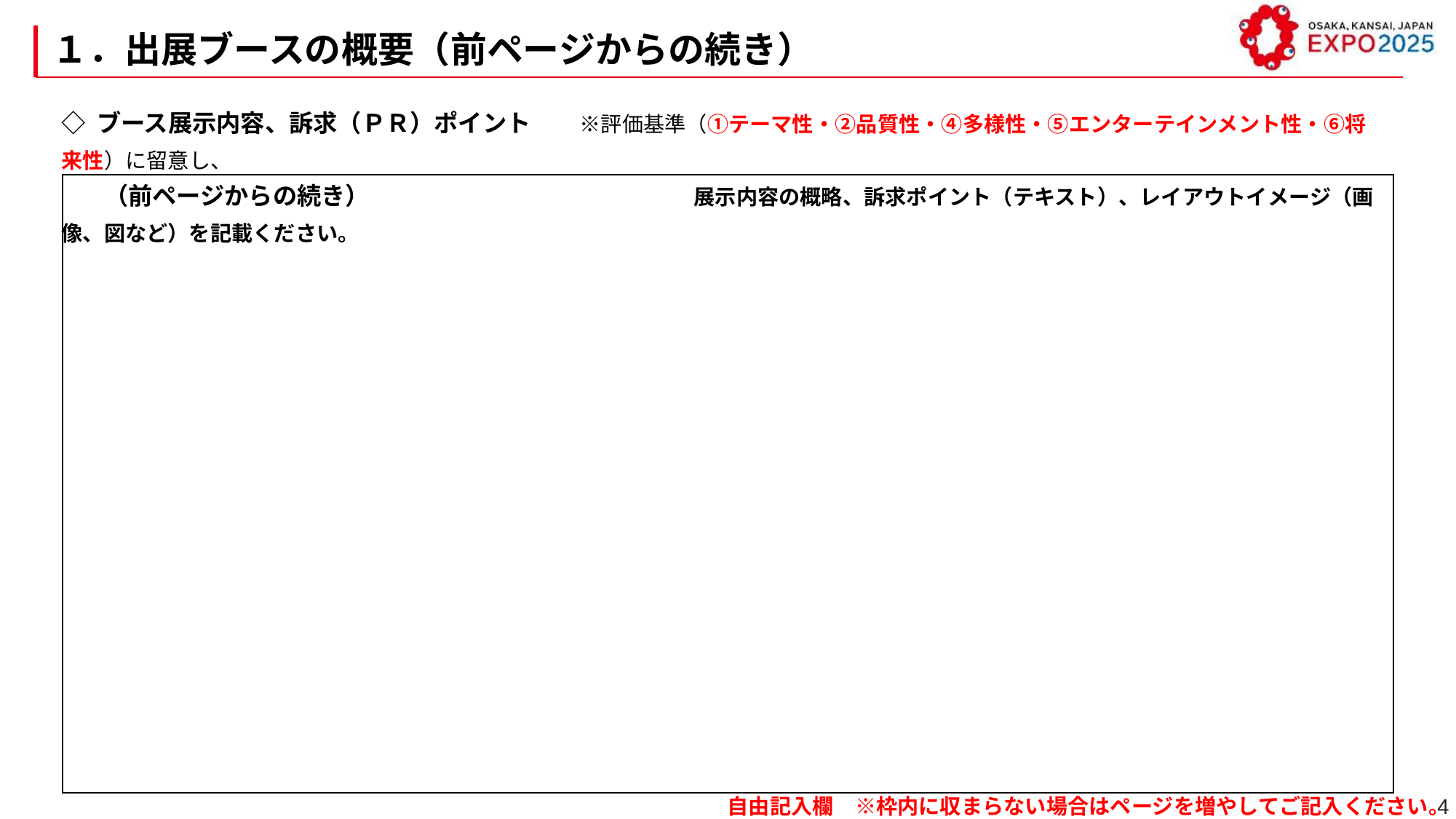

１．出展ブースの概要（前ページからの続き）
◇ ブース展示内容、訴求（ＰＲ）ポイント　　※評価基準（①テーマ性・②品質性・④多様性・⑤エンターテインメント性・⑥将来性）に留意し、
　　（前ページからの続き）　　　　　　　　　　　　　　　 展示内容の概略、訴求ポイント（テキスト）、レイアウトイメージ（画像、図など）を記載ください。

自由記入欄　※枠内に収まらない場合はページを増やしてご記入ください。
4